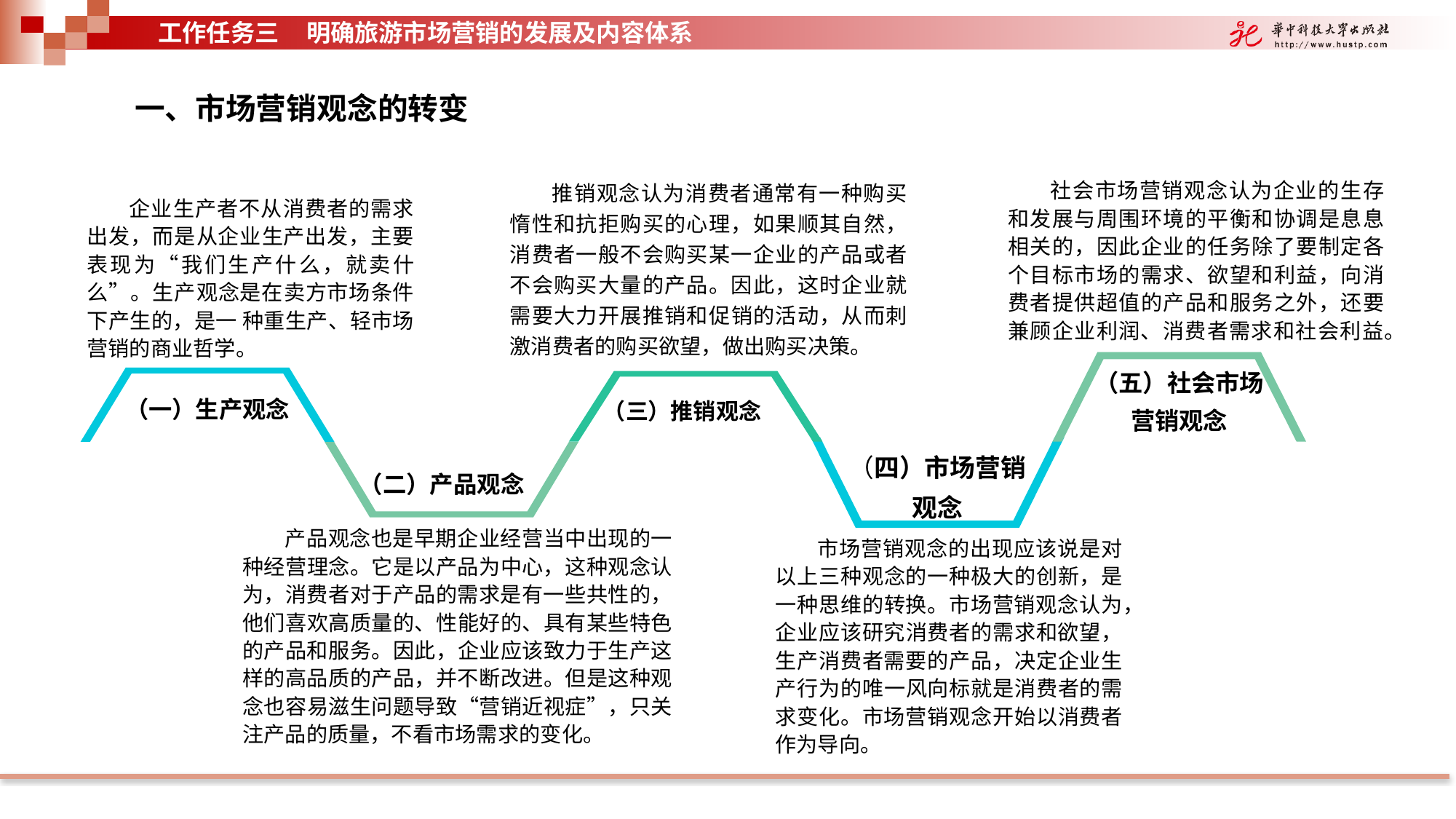

工作任务三     明确旅游市场营销的发展及内容体系
一、市场营销观念的转变
推销观念认为消费者通常有一种购买惰性和抗拒购买的心理，如果顺其自然，消费者一般不会购买某一企业的产品或者不会购买大量的产品。因此，这时企业就需要大力开展推销和促销的活动，从而刺激消费者的购买欲望，做出购买决策。
社会市场营销观念认为企业的生存和发展与周围环境的平衡和协调是息息相关的，因此企业的任务除了要制定各个目标市场的需求、欲望和利益，向消费者提供超值的产品和服务之外，还要兼顾企业利润、消费者需求和社会利益。

企业生产者不从消费者的需求出发，而是从企业生产出发，主要表现为“我们生产什么，就卖什么”。生产观念是在卖方市场条件下产生的，是一 种重生产、轻市场营销的商业哲学。

（五）社会市场营销观念
（一）生产观念
（三）推销观念
（四）市场营销观念
（二）产品观念
产品观念也是早期企业经营当中出现的一种经营理念。它是以产品为中心，这种观念认为，消费者对于产品的需求是有一些共性的，他们喜欢高质量的、性能好的、具有某些特色的产品和服务。因此，企业应该致力于生产这样的高品质的产品，并不断改进。但是这种观念也容易滋生问题导致“营销近视症”，只关注产品的质量，不看市场需求的变化。

市场营销观念的出现应该说是对以上三种观念的一种极大的创新，是一种思维的转换。市场营销观念认为，企业应该研究消费者的需求和欲望，生产消费者需要的产品，决定企业生产行为的唯一风向标就是消费者的需求变化。市场营销观念开始以消费者作为导向。